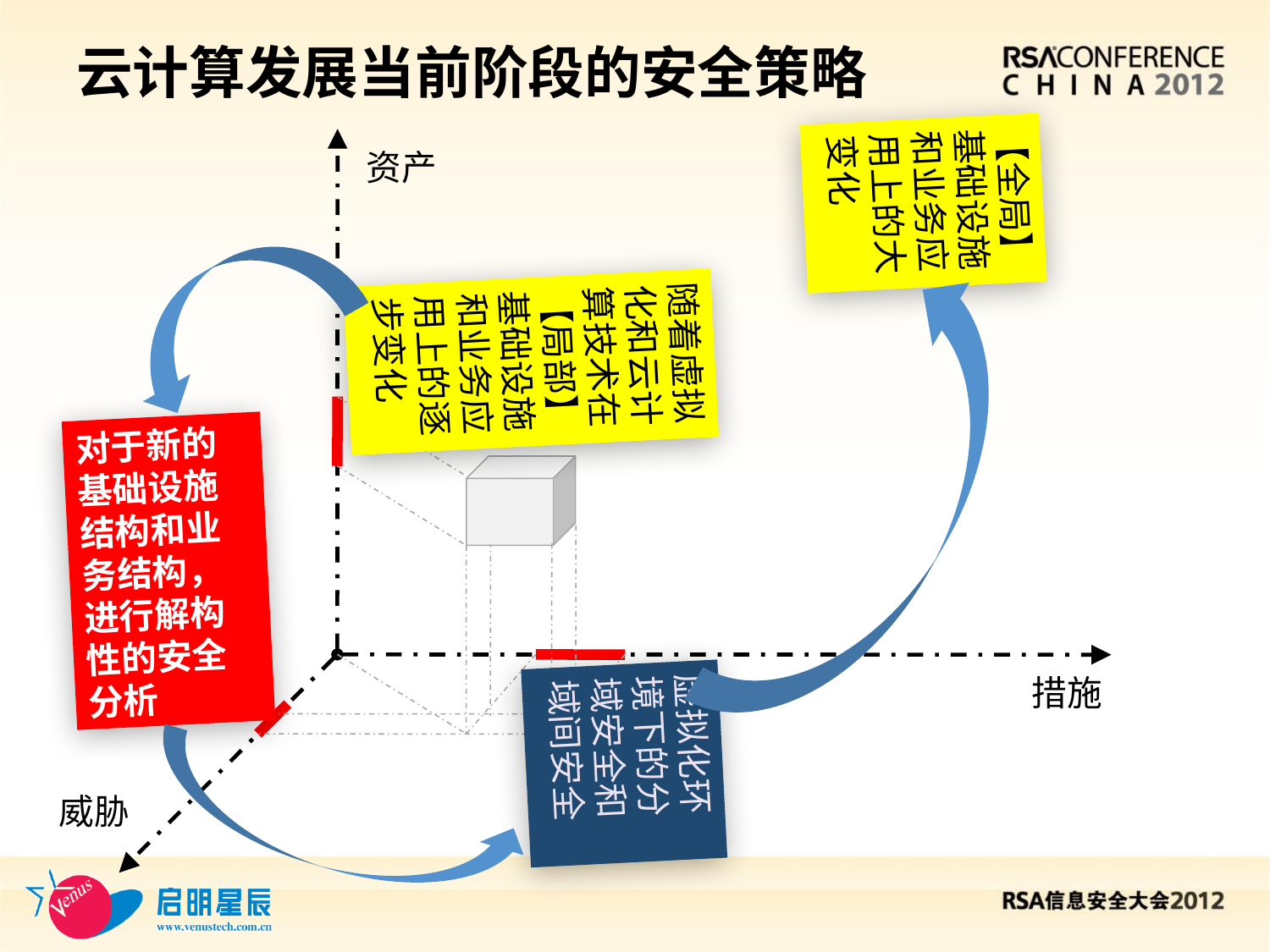

# 云计算发展当前阶段的安全策略
【全局】基础设施和业务应用上的大变化
资产

随着虚拟化和云计算技术在【局部】基础设施和业务应用上的逐步变化

对于新的基础设施结构和业务结构，进行解构性的安全分析

措施
虚拟化环境下的分域安全和域间安全
威胁